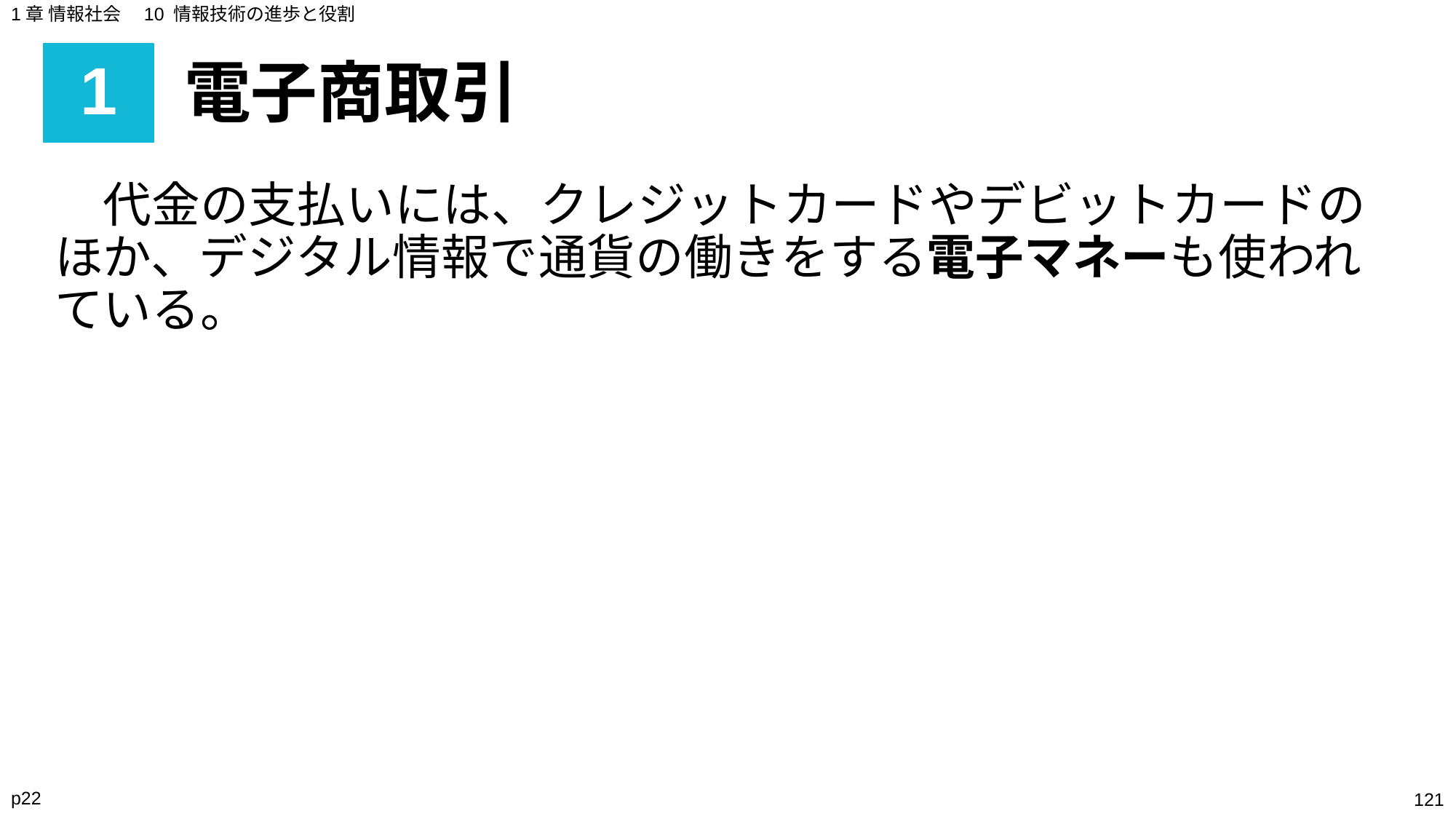

1章 情報社会　10 情報技術の進歩と役割

# 1
電子商取引
　代金の支払いには、クレジットカードやデビットカードのほか、デジタル情報で通貨の働きをする電子マネーも使われている。
p22
121